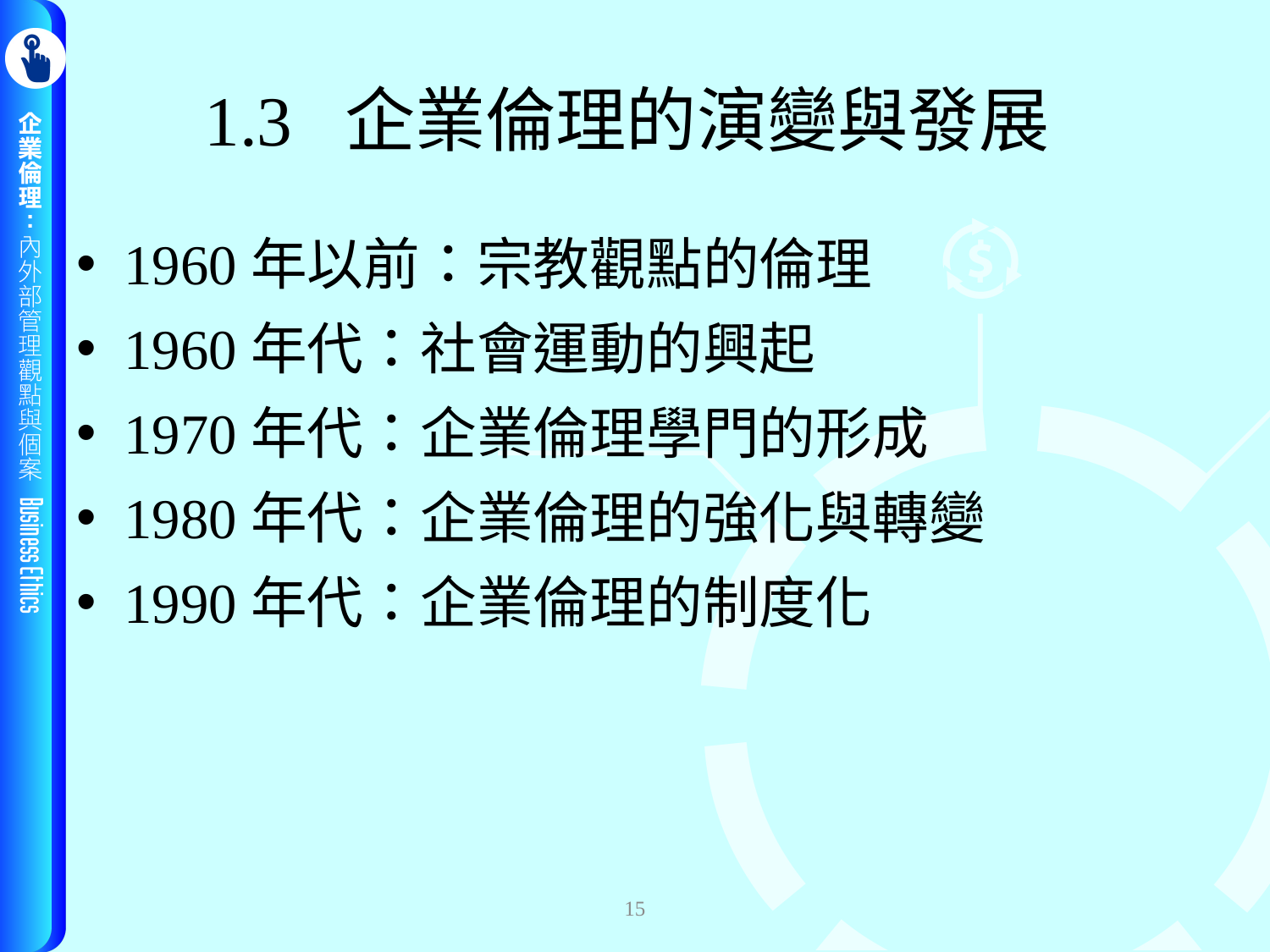

# 1.3  企業倫理的演變與發展
1960年以前：宗教觀點的倫理
1960年代：社會運動的興起
1970年代：企業倫理學門的形成
1980年代：企業倫理的強化與轉變
1990年代：企業倫理的制度化
15